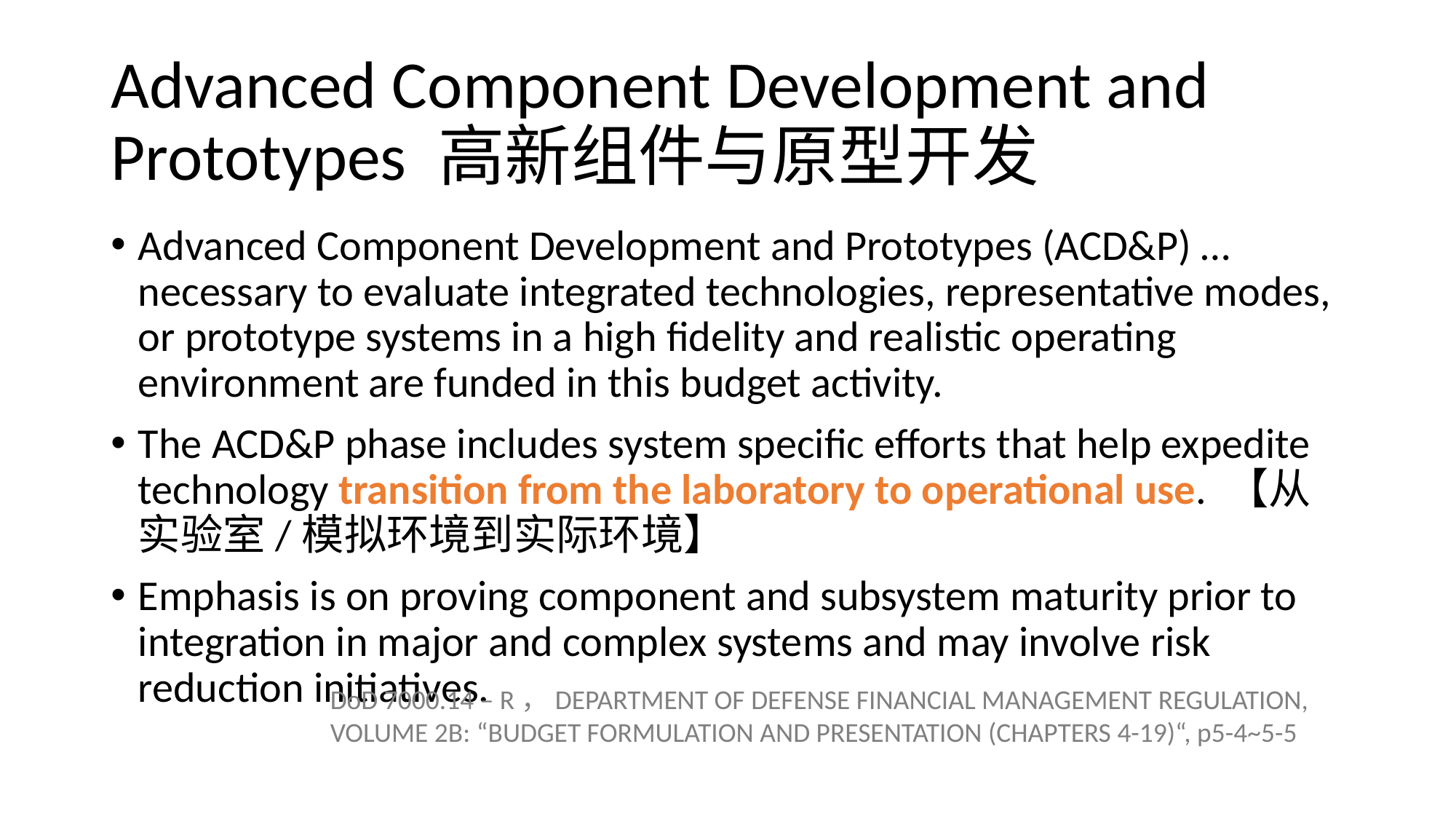

# Advanced Component Development and Prototypes 高新组件与原型开发
Advanced Component Development and Prototypes (ACD&P) … necessary to evaluate integrated technologies, representative modes, or prototype systems in a high fidelity and realistic operating environment are funded in this budget activity.
The ACD&P phase includes system specific efforts that help expedite technology transition from the laboratory to operational use. 【从实验室/模拟环境到实际环境】
Emphasis is on proving component and subsystem maturity prior to integration in major and complex systems and may involve risk reduction initiatives.
DoD 7000.14 – R，DEPARTMENT OF DEFENSE FINANCIAL MANAGEMENT REGULATION, VOLUME 2B: “BUDGET FORMULATION AND PRESENTATION (CHAPTERS 4-19)“, p5-4~5-5